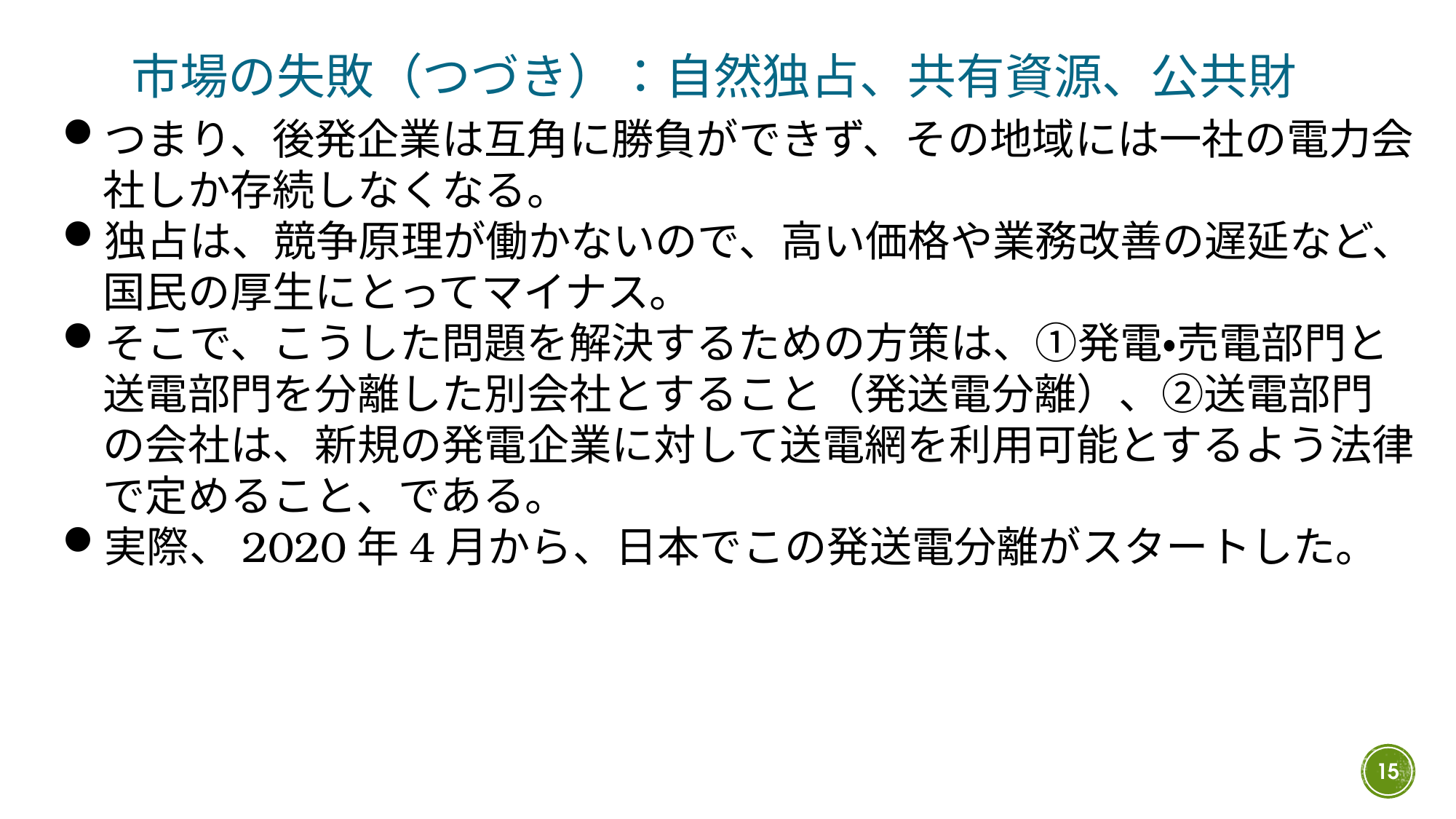

市場の失敗（つづき）：自然独占、共有資源、公共財
つまり、後発企業は互角に勝負ができず、その地域には一社の電力会社しか存続しなくなる。
独占は、競争原理が働かないので、高い価格や業務改善の遅延など、国民の厚生にとってマイナス。
そこで、こうした問題を解決するための方策は、①発電・売電部門と送電部門を分離した別会社とすること（発送電分離）、②送電部門の会社は、新規の発電企業に対して送電網を利用可能とするよう法律で定めること、である。
実際、2020年4月から、日本でこの発送電分離がスタートした。
15